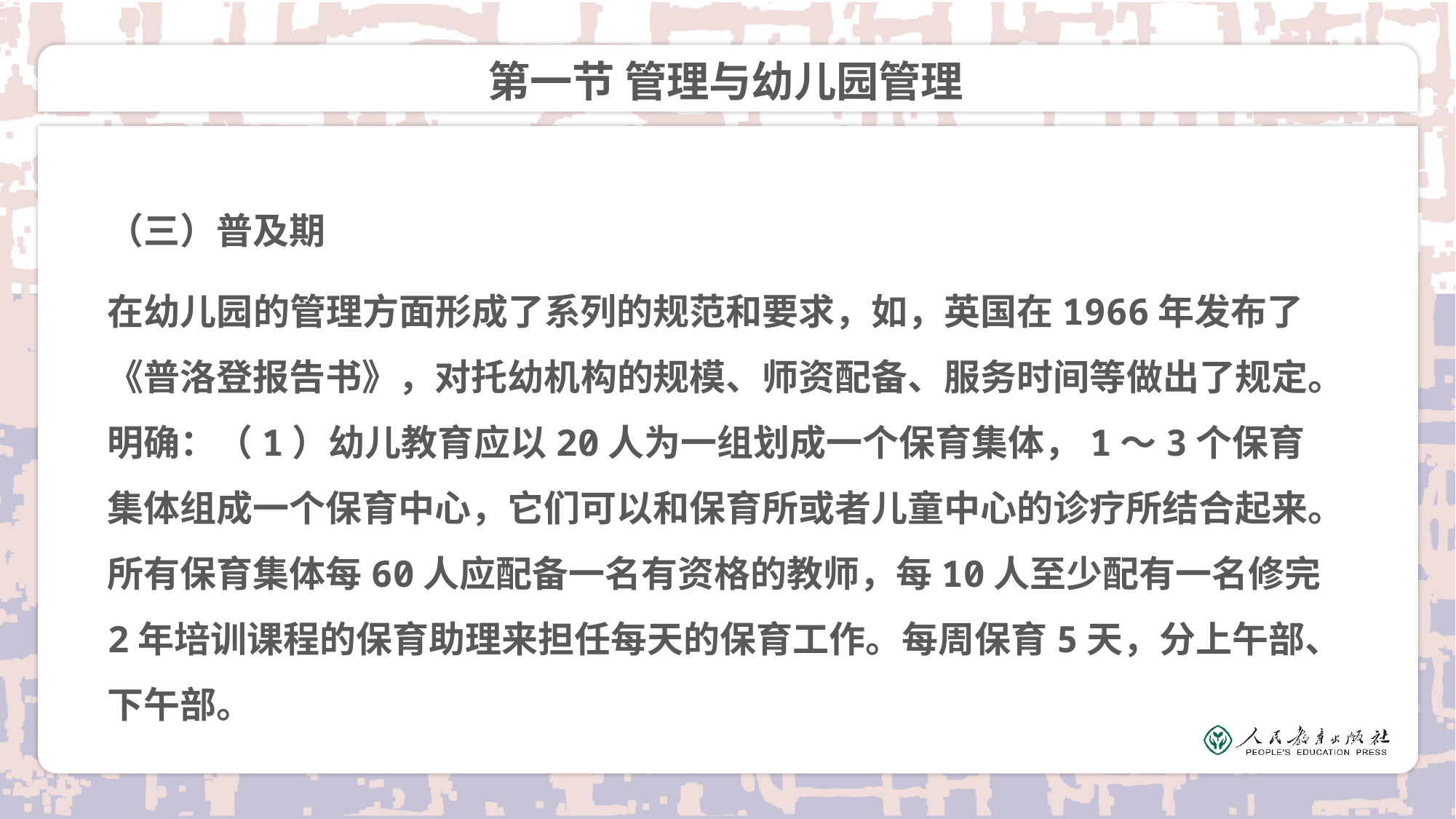

# 第一节 管理与幼儿园管理
（三）普及期
在幼儿园的管理方面形成了系列的规范和要求，如，英国在1966年发布了《普洛登报告书》，对托幼机构的规模、师资配备、服务时间等做出了规定。明确：（1）幼儿教育应以20人为一组划成一个保育集体，1～3个保育集体组成一个保育中心，它们可以和保育所或者儿童中心的诊疗所结合起来。所有保育集体每60人应配备一名有资格的教师，每10人至少配有一名修完2年培训课程的保育助理来担任每天的保育工作。每周保育5天，分上午部、下午部。